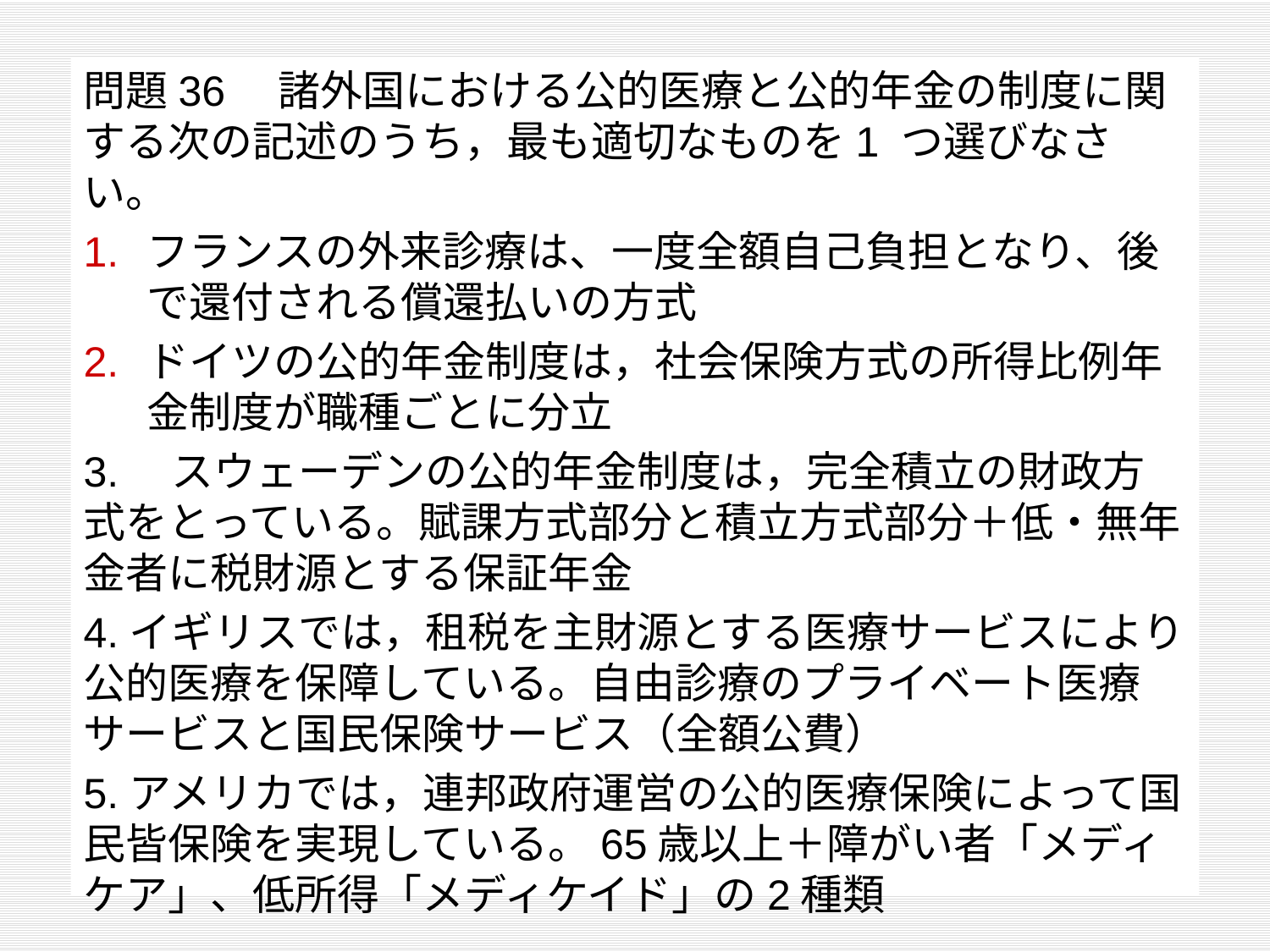

問題36　諸外国における公的医療と公的年金の制度に関する次の記述のうち，最も適切なものを1 つ選びなさい。
フランスの外来診療は、一度全額自己負担となり、後で還付される償還払いの方式
ドイツの公的年金制度は，社会保険方式の所得比例年金制度が職種ごとに分立
3.　スウェーデンの公的年金制度は，完全積立の財政方式をとっている。賦課方式部分と積立方式部分＋低・無年金者に税財源とする保証年金
4.イギリスでは，租税を主財源とする医療サービスにより公的医療を保障している。自由診療のプライベート医療サービスと国民保険サービス（全額公費）
5.アメリカでは，連邦政府運営の公的医療保険によって国民皆保険を実現している。65歳以上＋障がい者「メディケア」、低所得「メディケイド」の2種類